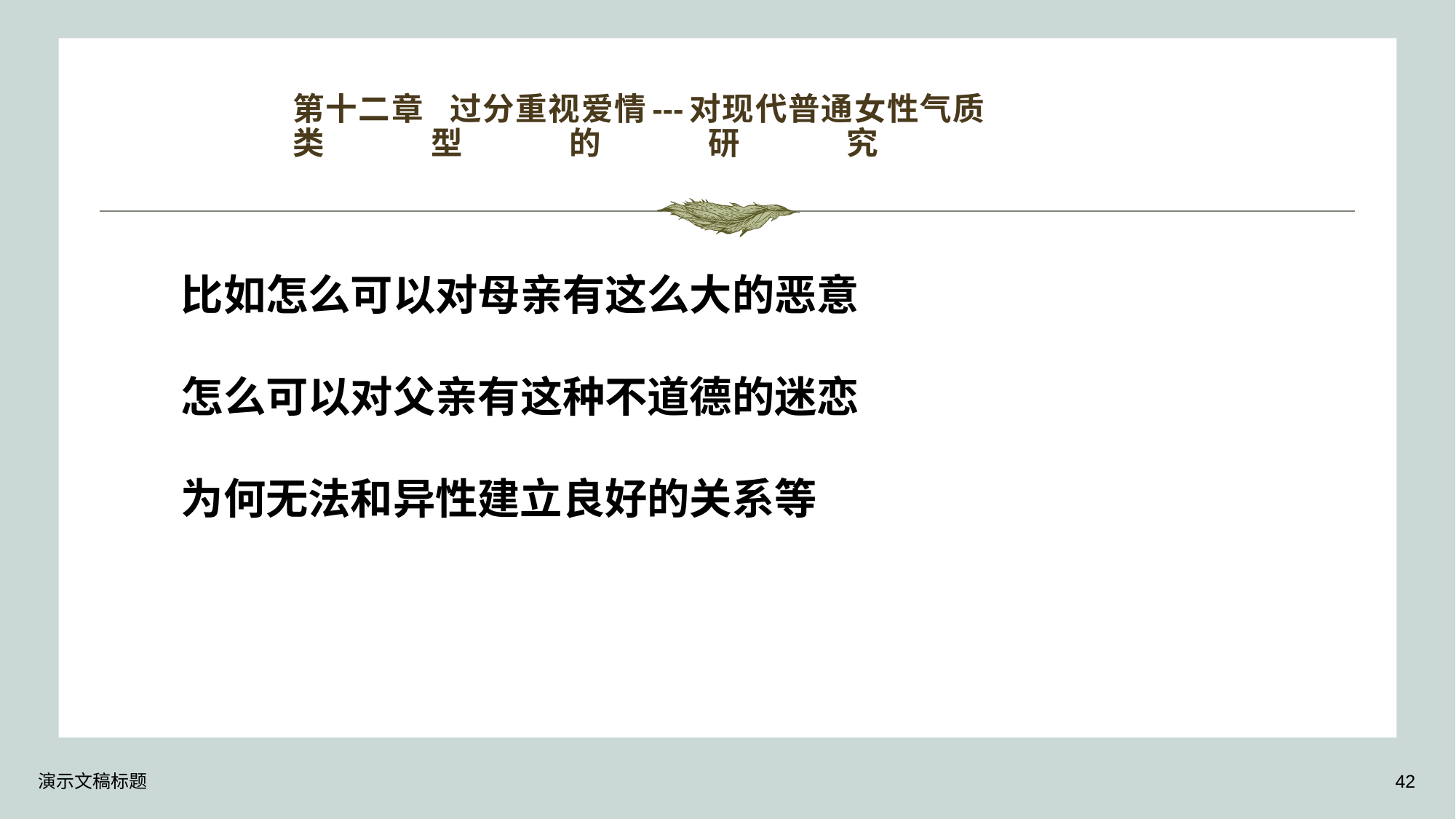

# 第十二章   过分重视爱情---对现代普通女性气质类型的研究
比如怎么可以对母亲有这么大的恶意
怎么可以对父亲有这种不道德的迷恋
为何无法和异性建立良好的关系等
演示文稿标题
42